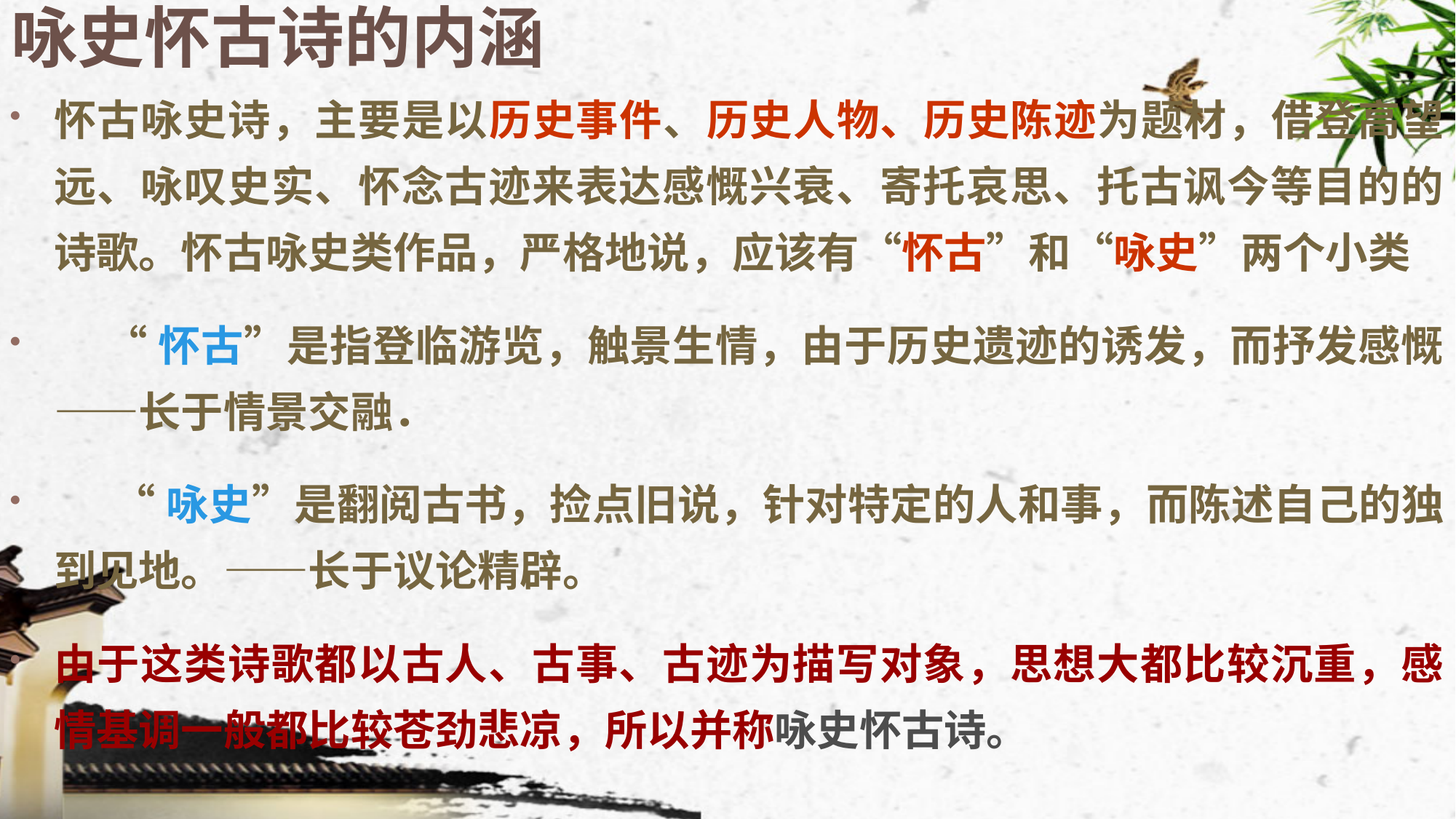

咏史怀古诗的内涵
怀古咏史诗，主要是以历史事件、历史人物、历史陈迹为题材，借登高望远、咏叹史实、怀念古迹来表达感慨兴衰、寄托哀思、托古讽今等目的的诗歌。怀古咏史类作品，严格地说，应该有“怀古”和“咏史”两个小类
     “怀古”是指登临游览，触景生情，由于历史遗迹的诱发，而抒发感慨——长于情景交融．
      “咏史”是翻阅古书，捡点旧说，针对特定的人和事，而陈述自己的独到见地。——长于议论精辟。
由于这类诗歌都以古人、古事、古迹为描写对象，思想大都比较沉重，感情基调一般都比较苍劲悲凉，所以并称咏史怀古诗。